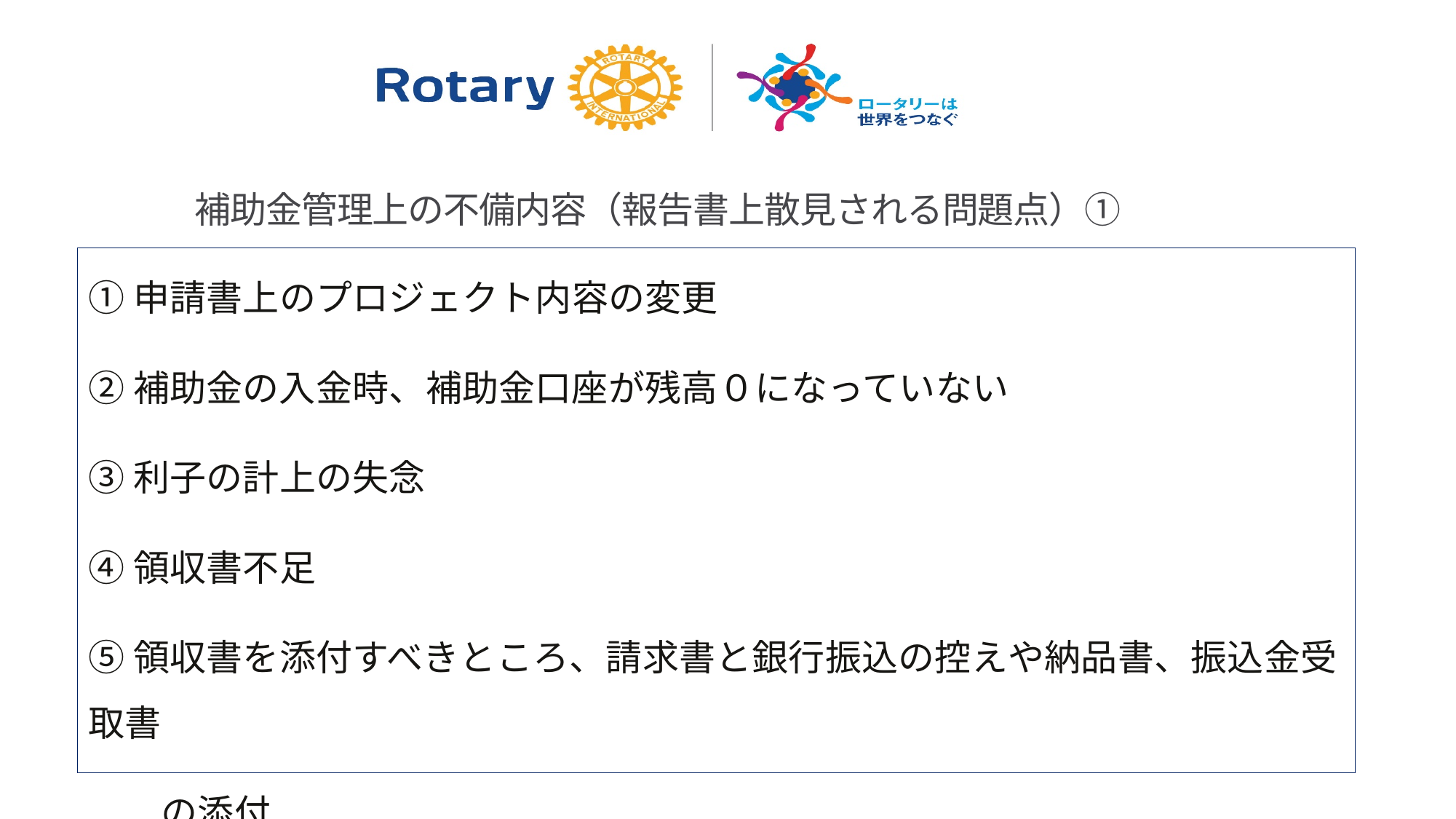

補助金管理上の不備内容（報告書上散見される問題点）①
①申請書上のプロジェクト内容の変更
②補助金の入金時、補助金口座が残高０になっていない
③利子の計上の失念
④領収書不足
⑤領収書を添付すべきところ、請求書と銀行振込の控えや納品書、振込金受取書
　　の添付